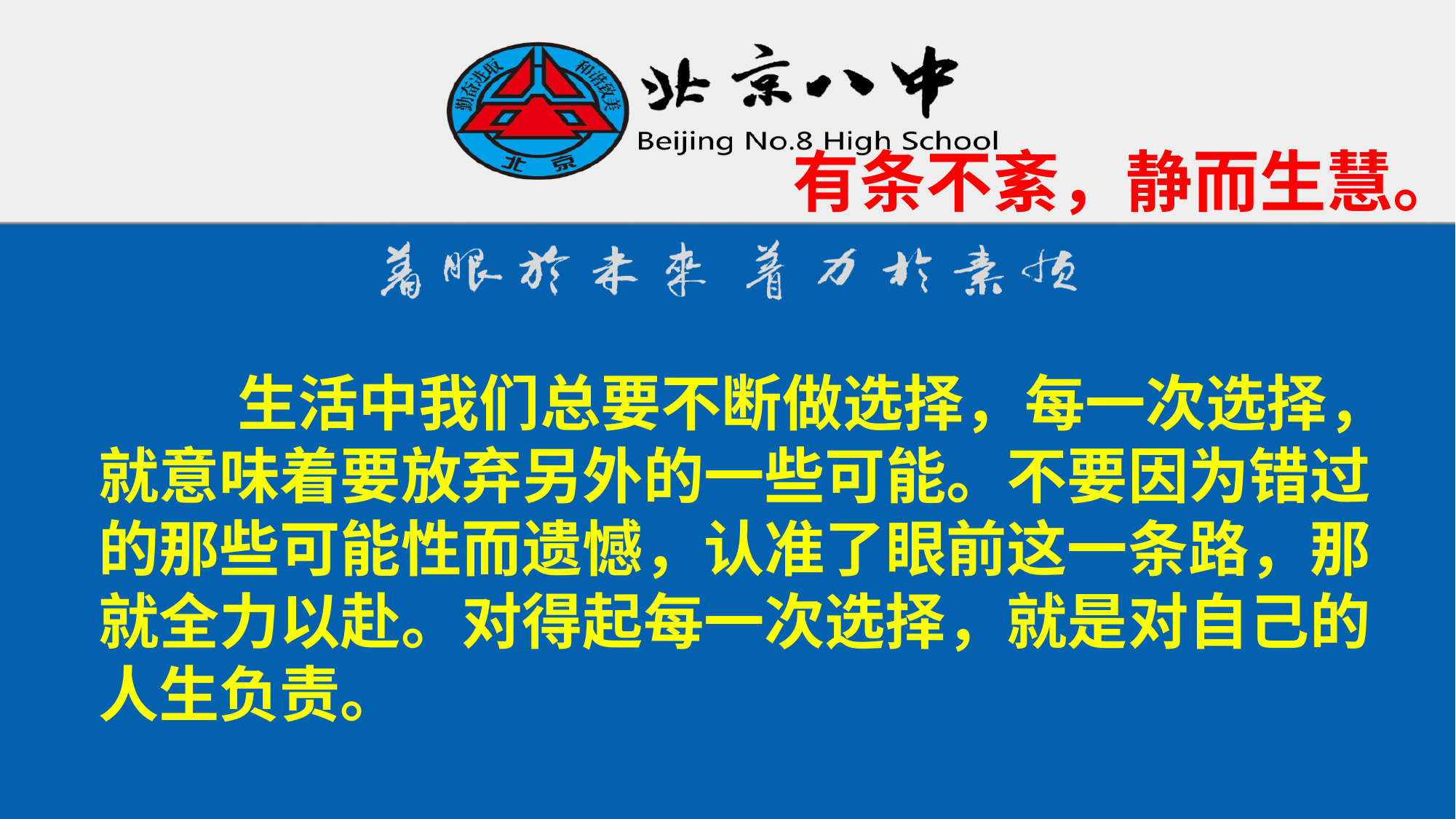

有条不紊，静而生慧。
         生活中我们总要不断做选择，每一次选择，就意味着要放弃另外的一些可能。不要因为错过的那些可能性而遗憾，认准了眼前这一条路，那就全力以赴。对得起每一次选择，就是对自己的人生负责。